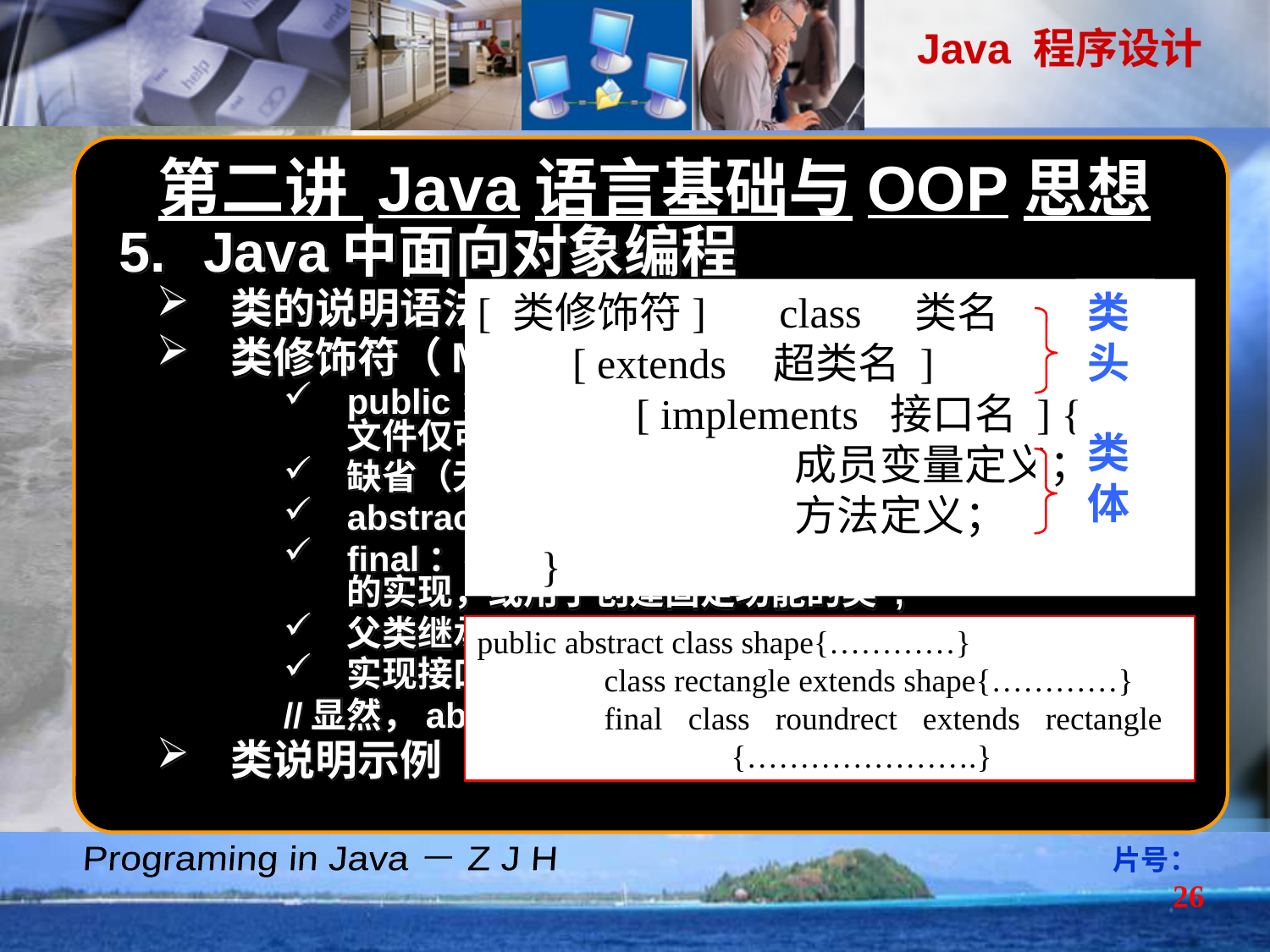

第二讲 Java语言基础与OOP思想
Java中面向对象编程
类的说明语法：
类修饰符（Modifier）
public：允许其他类（没有限制）访问本类，一个源文件仅可以有一个public类
缺省（无public）：可被当前包中的其他类访问；
abstract：没有实例的抽象概念类 ;
final：不能再被扩展，不包含子类的类；易于安全性的实现，或用于创建固定功能的类 ;
父类继承声明：extends 父类名
实现接口(interface)：implements 接口名
//显然，abstract和final是相互矛盾的，你如何理解？
类说明示例
[ 类修饰符] 　class    类名
　　[ extends	   超类名 ]
　　[ implements  接口名 ] {
		成员变量定义；
		方法定义；
}
类头

类体

public abstract class shape{…………}
	class rectangle extends shape{…………}
	final class roundrect extends rectangle			{………………….}
片号：26